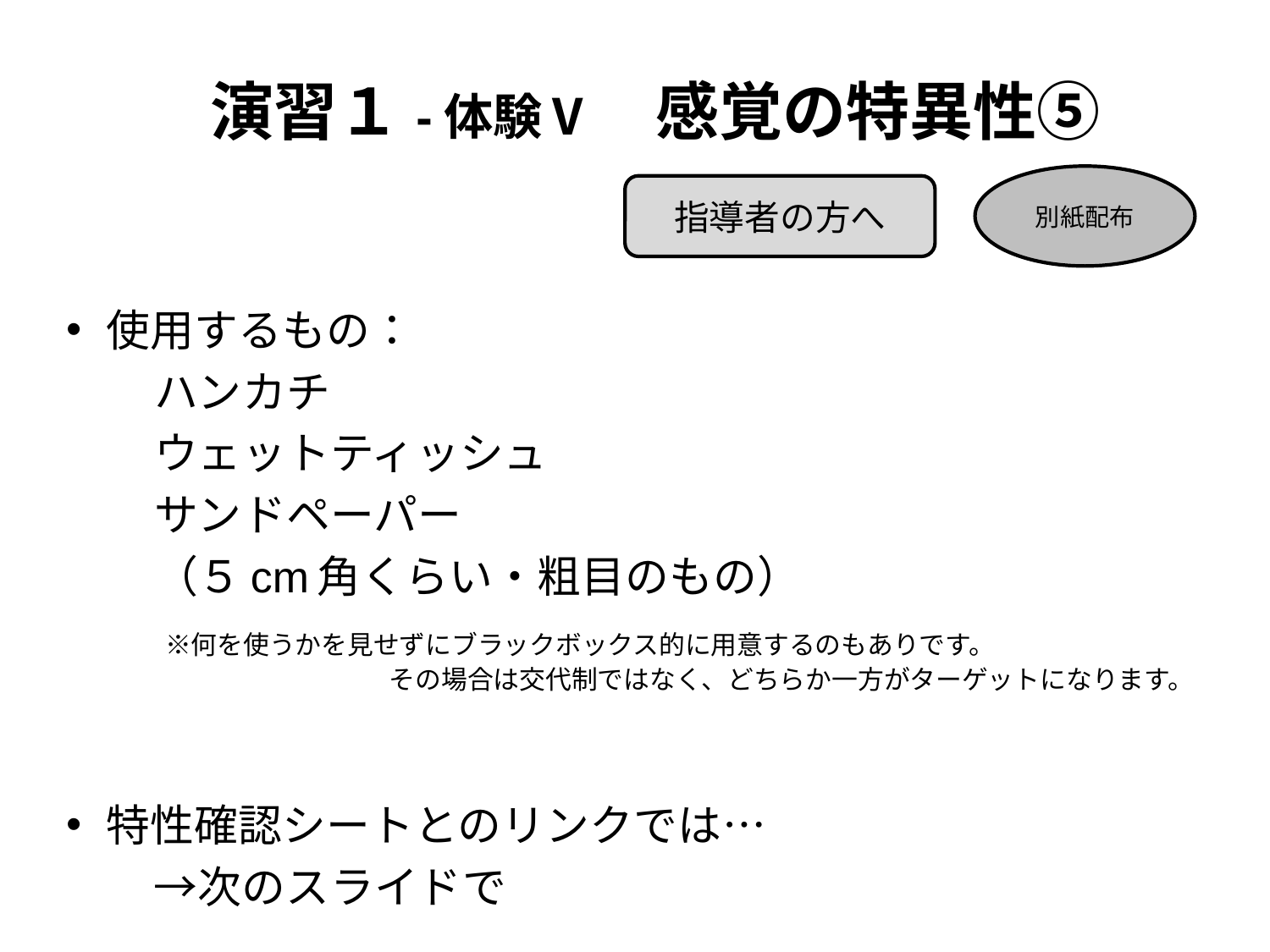

演習１-体験Ⅴ　感覚の特異性⑤
別紙配布
指導者の方へ
使用するもの：
　　ハンカチ
　　ウェットティッシュ
　　サンドペーパー
　　（５cm角くらい・粗目のもの）
　	※何を使うかを見せずにブラックボックス的に用意するのもありです。　　　　　　　　　　　　　　　　　　	　その場合は交代制ではなく、どちらか一方がターゲットになります。

特性確認シートとのリンクでは…
　　→次のスライドで